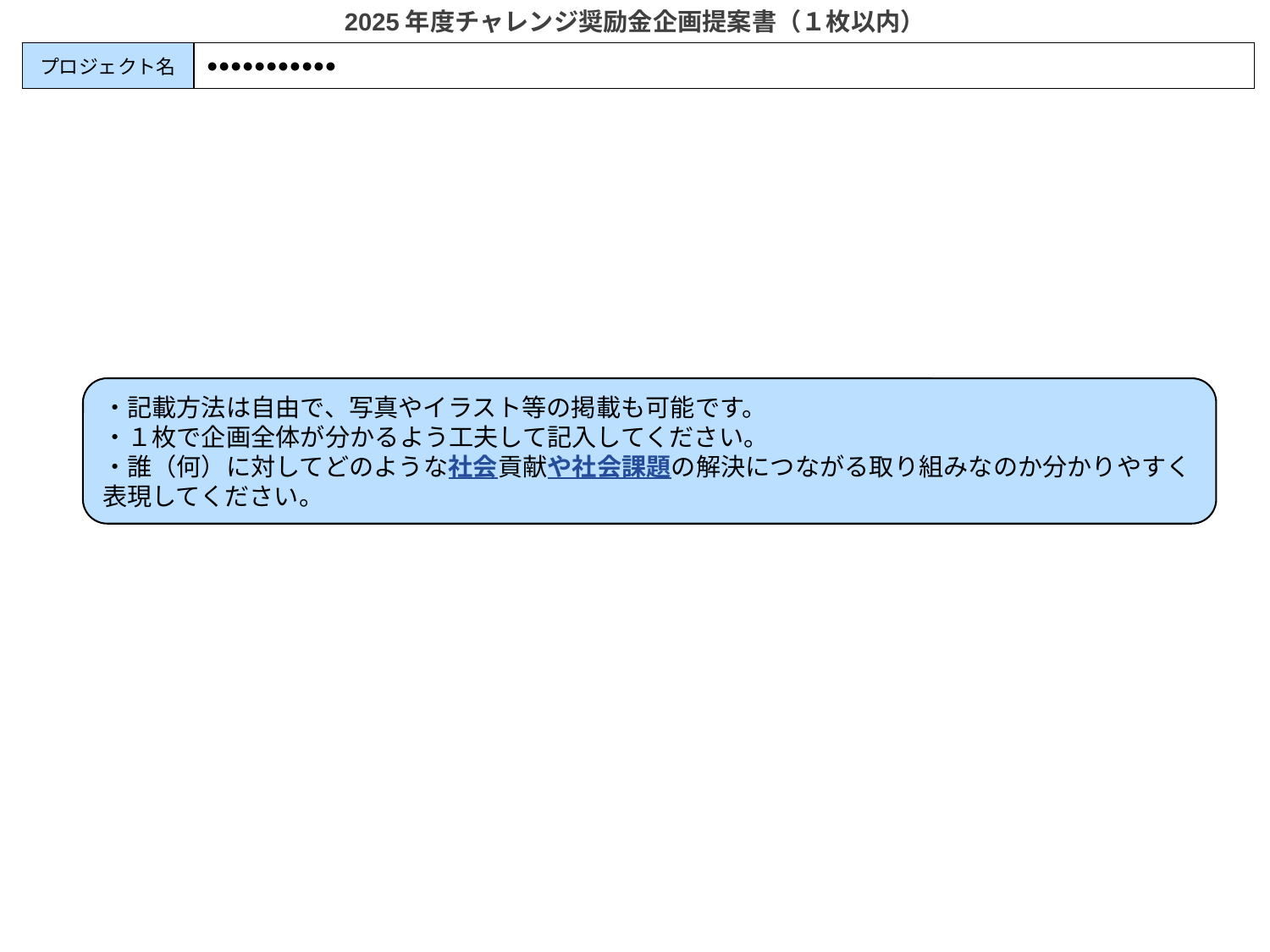

2025年度チャレンジ奨励金企画提案書（１枚以内）
| プロジェクト名 | ●●●●●●●●●●● |
| --- | --- |
・記載方法は自由で、写真やイラスト等の掲載も可能です。
・１枚で企画全体が分かるよう工夫して記入してください。
・誰（何）に対してどのような社会貢献や社会課題の解決につながる取り組みなのか分かりやすく表現してください。